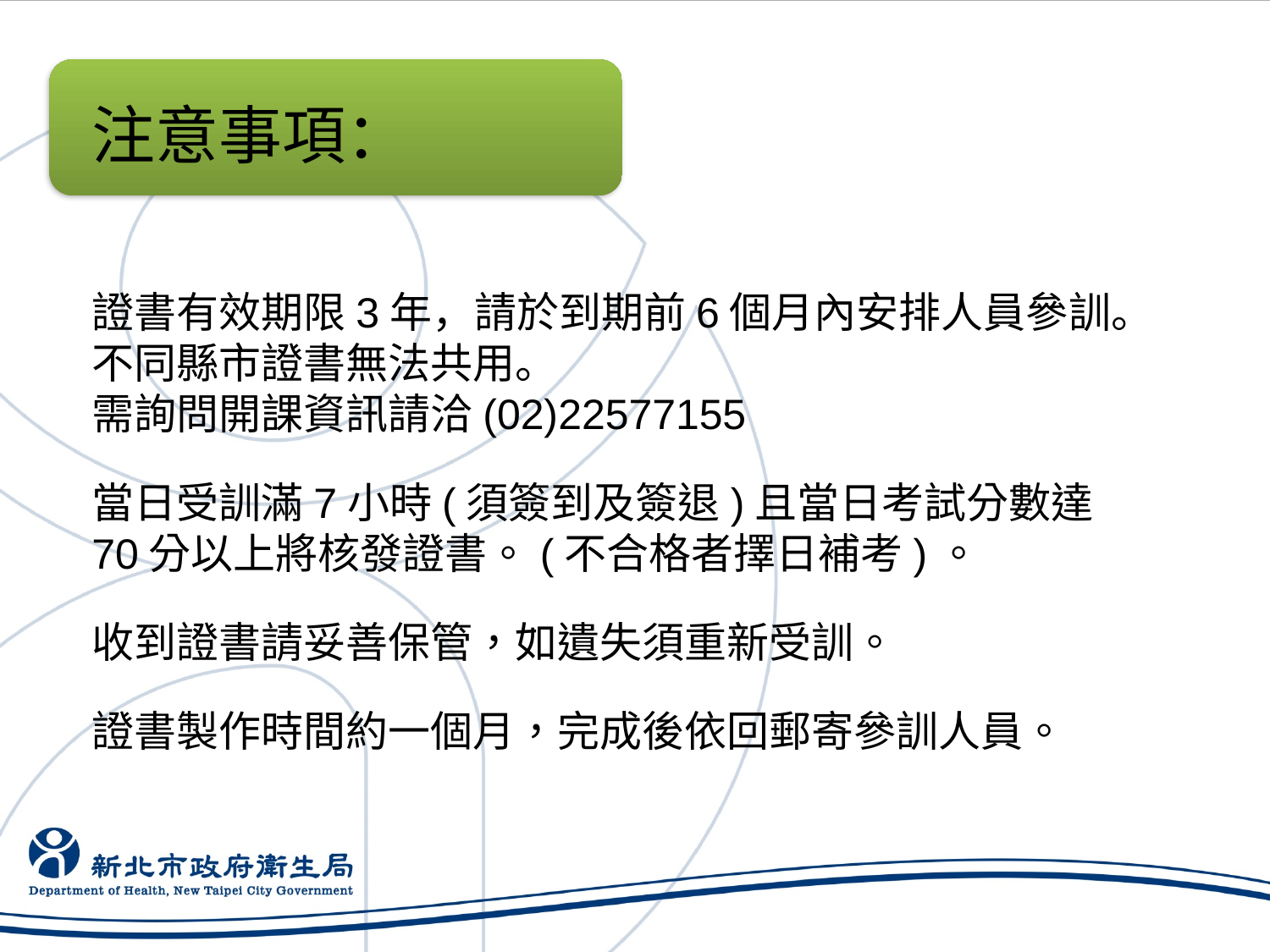

注意事項：

證書有效期限3年，請於到期前6個月內安排人員參訓。
不同縣市證書無法共用。
需詢問開課資訊請洽(02)22577155

當日受訓滿7小時(須簽到及簽退)且當日考試分數達70分以上將核發證書。(不合格者擇日補考)。

收到證書請妥善保管，如遺失須重新受訓。

證書製作時間約一個月，完成後依回郵寄參訓人員。